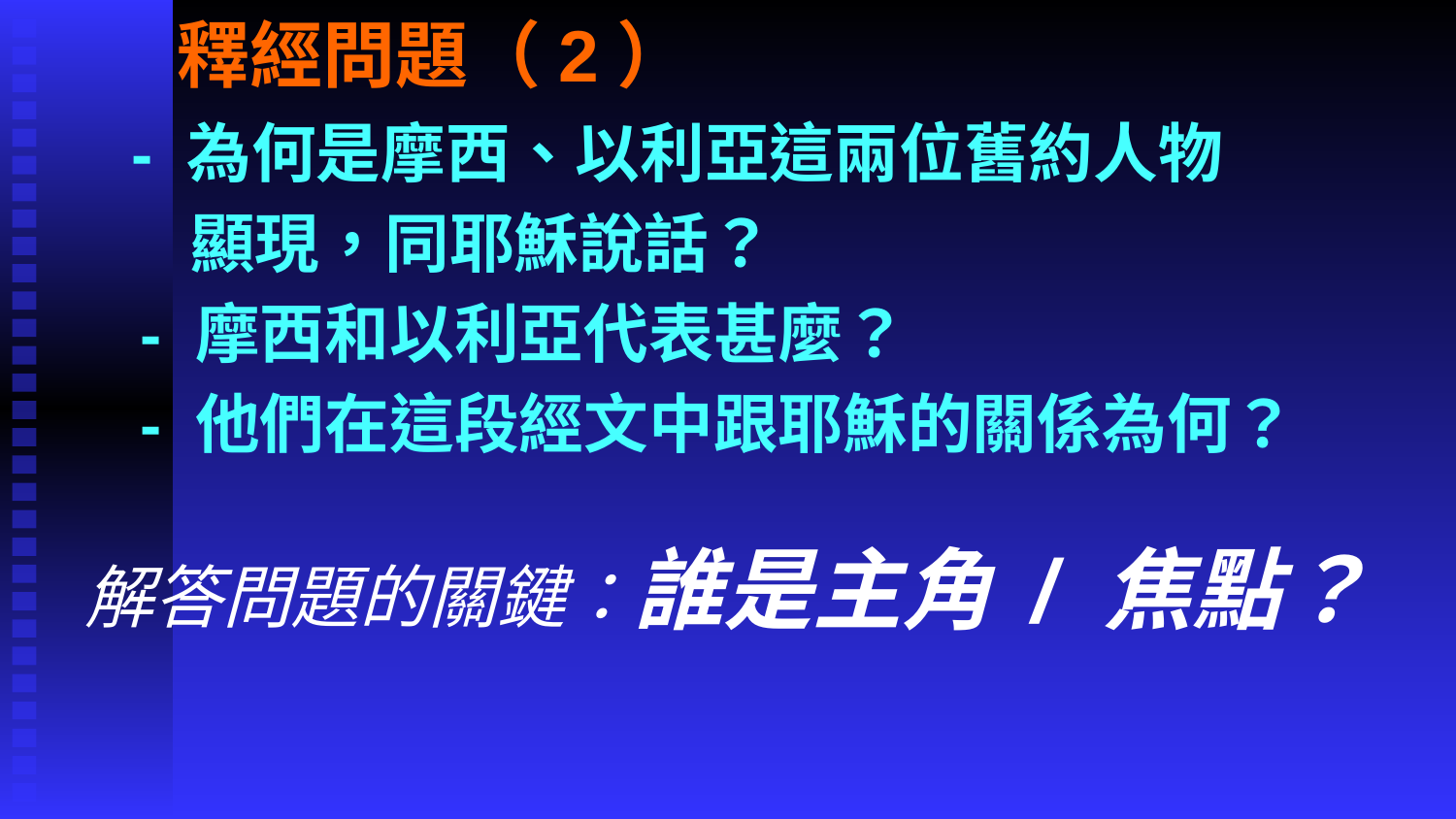

# 釋經問題（2）
       - 為何是摩西、以利亞這兩位舊約人物
	 顯現，同耶穌說話？
       - 摩西和以利亞代表甚麼？
       - 他們在這段經文中跟耶穌的關係為何？

解答問題的關鍵：誰是主角 / 焦點？